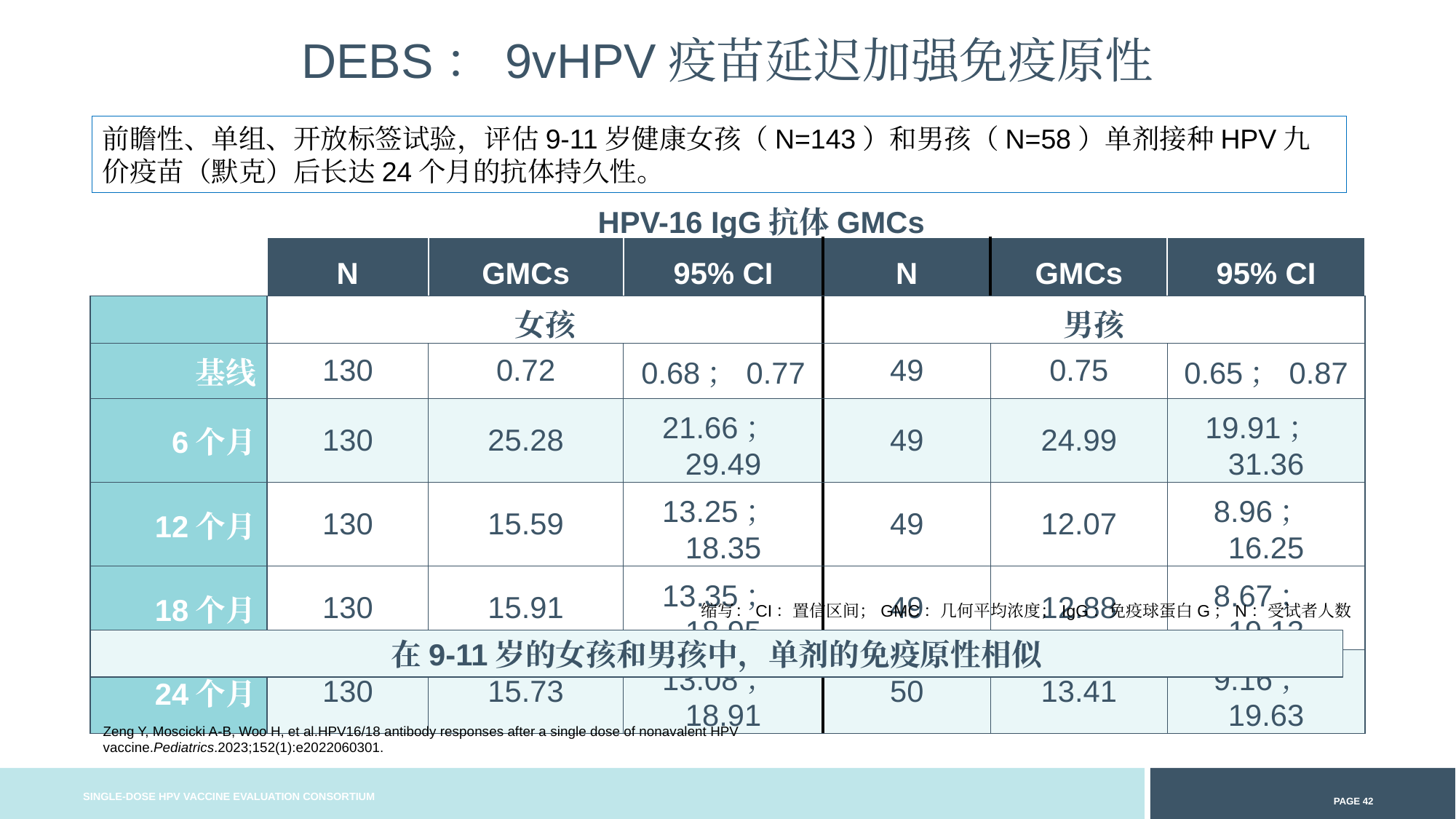

DEBS：9vHPV疫苗延迟加强免疫原性
前瞻性、单组、开放标签试验，评估9-11岁健康女孩（N=143）和男孩（N=58）单剂接种HPV九价疫苗（默克）后长达24个月的抗体持久性。
HPV-16 IgG抗体GMCs
|  | N | GMCs | 95% CI | N | GMCs | 95% CI |
| --- | --- | --- | --- | --- | --- | --- |
|  | 女孩 |  |  | 男孩 |  |  |
| 基线 | 130 | 0.72 | 0.68；0.77 | 49 | 0.75 | 0.65；0.87 |
| 6个月 | 130 | 25.28 | 21.66；29.49 | 49 | 24.99 | 19.91；31.36 |
| 12个月 | 130 | 15.59 | 13.25；18.35 | 49 | 12.07 | 8.96；16.25 |
| 18个月 | 130 | 15.91 | 13.35；18.95 | 49 | 12.88 | 8.67；19.13 |
| 24个月 | 130 | 15.73 | 13.08；18.91 | 50 | 13.41 | 9.16；19.63 |
缩写：CI：置信区间；GMC：几何平均浓度；IgG：免疫球蛋白G；N：受试者人数
在9-11岁的女孩和男孩中，单剂的免疫原性相似
Zeng Y, Moscicki A-B, Woo H, et al.HPV16/18 antibody responses after a single dose of nonavalent HPV vaccine.Pediatrics.2023;152(1):e2022060301.